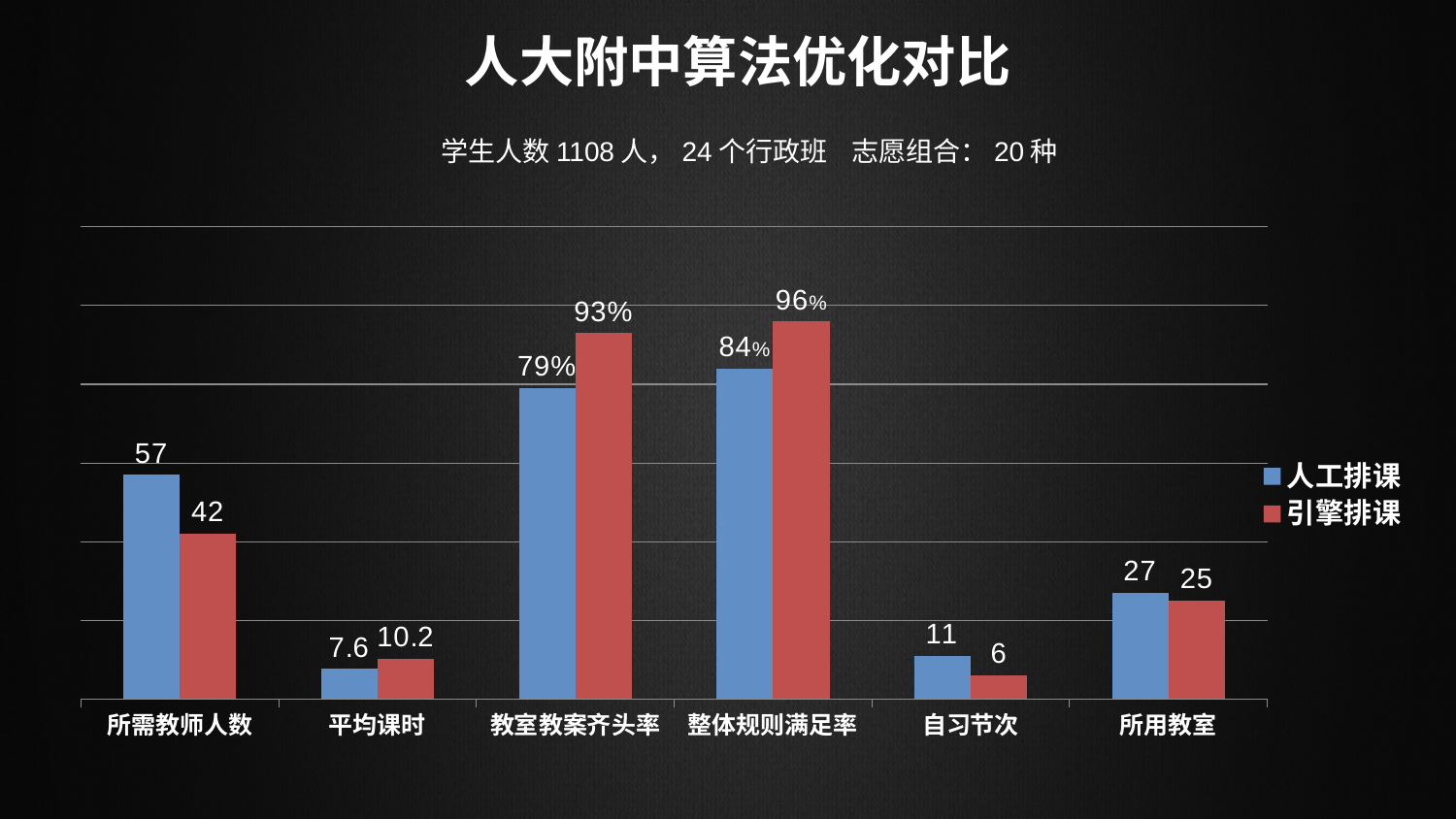

人大附中算法优化对比
学生人数1108人，24个行政班    志愿组合：20种

### Chart

| Category | 人工排课 | 引擎排课 |
|---|---|---|
| 所需教师人数 | 57.0 | 42.0 |
| 平均课时 | 7.6 | 10.2 |
| 教室教案齐头率 | 79.0 | 93.0 |
| 整体规则满足率 | 84.0 | 96.0 |
| 自习节次 | 11.0 | 6.0 |
| 所用教室 | 27.0 | 25.0 |